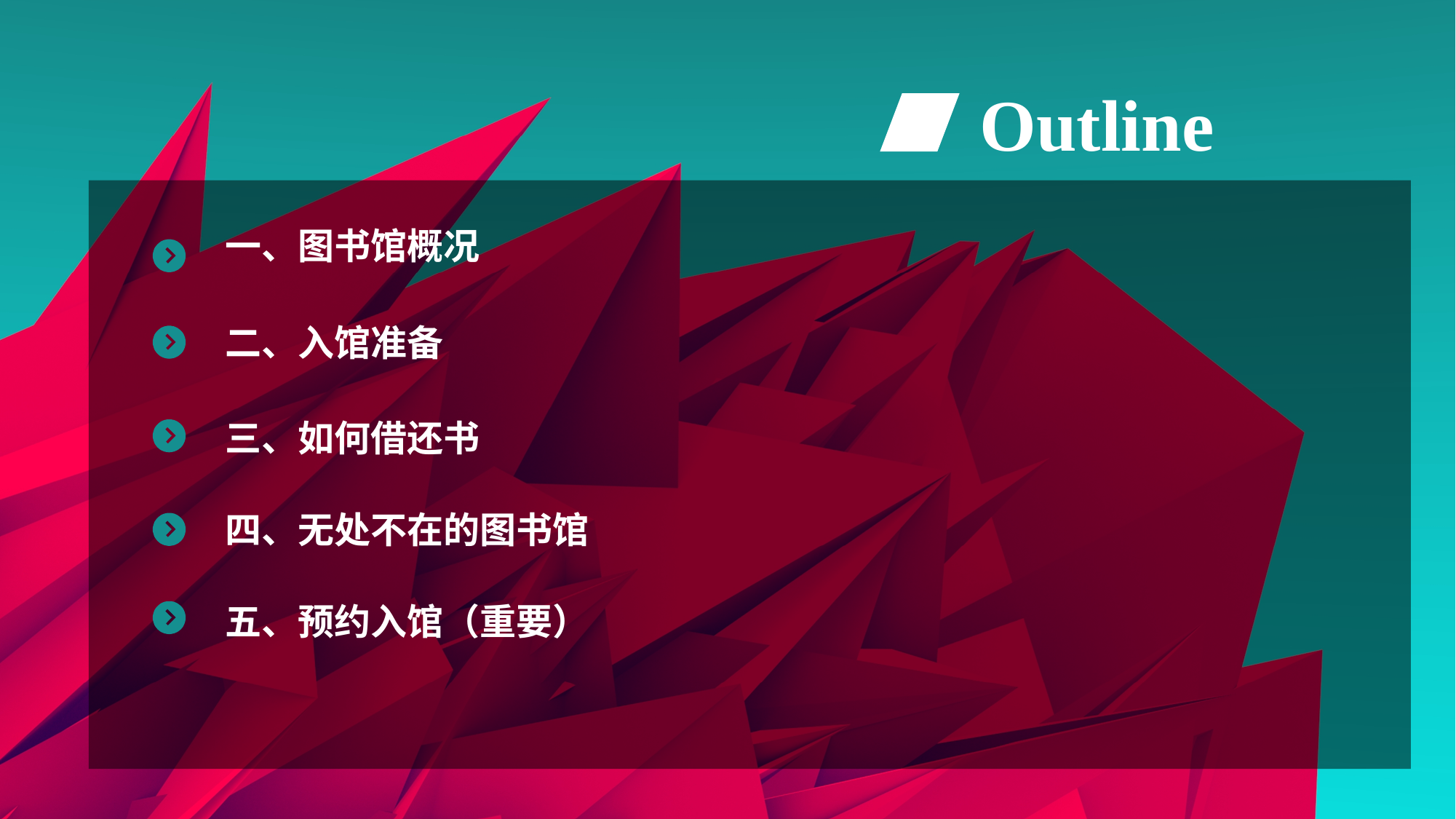

Outline
一、图书馆概况

二、入馆准备
三、如何借还书
四、无处不在的图书馆
五、预约入馆（重要）